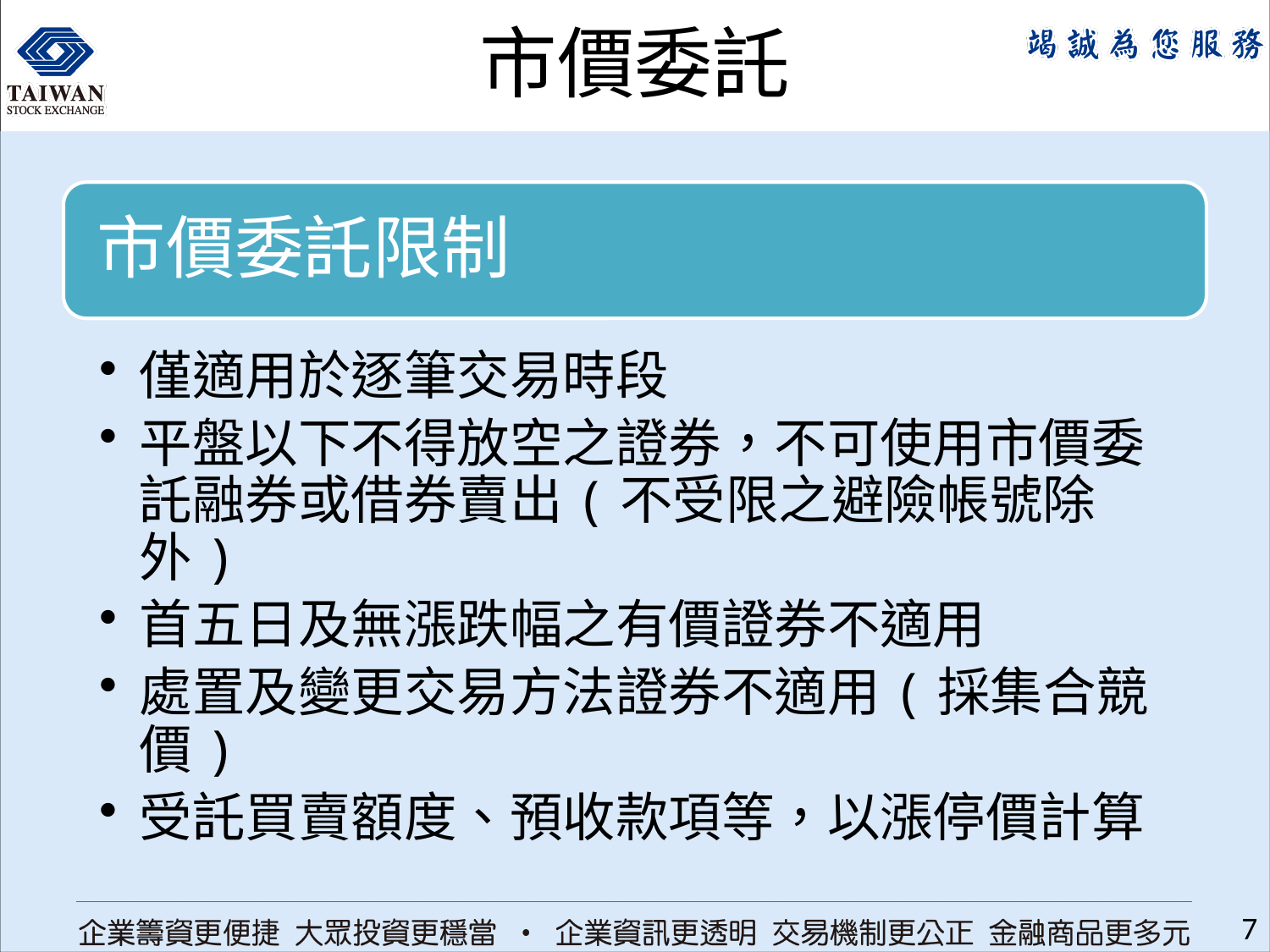

# 市價委託
市價委託限制
僅適用於逐筆交易時段
平盤以下不得放空之證券，不可使用市價委託融券或借券賣出(不受限之避險帳號除外)
首五日及無漲跌幅之有價證券不適用
處置及變更交易方法證券不適用(採集合競價)
受託買賣額度、預收款項等，以漲停價計算